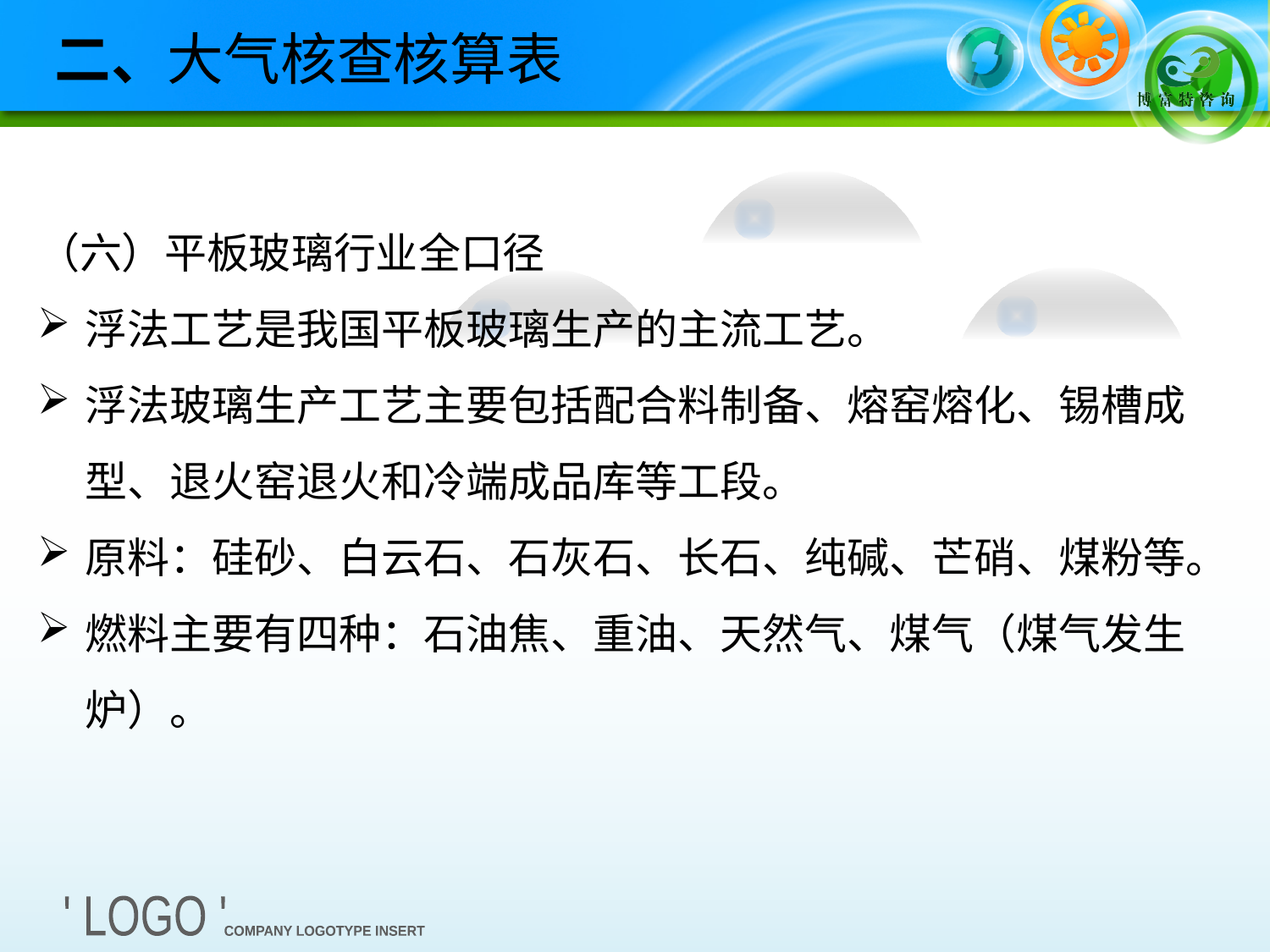

二、大气核查核算表

（六）平板玻璃行业全口径
浮法工艺是我国平板玻璃生产的主流工艺。
浮法玻璃生产工艺主要包括配合料制备、熔窑熔化、锡槽成型、退火窑退火和冷端成品库等工段。
原料：硅砂、白云石、石灰石、长石、纯碱、芒硝、煤粉等。
燃料主要有四种：石油焦、重油、天然气、煤气（煤气发生炉）。